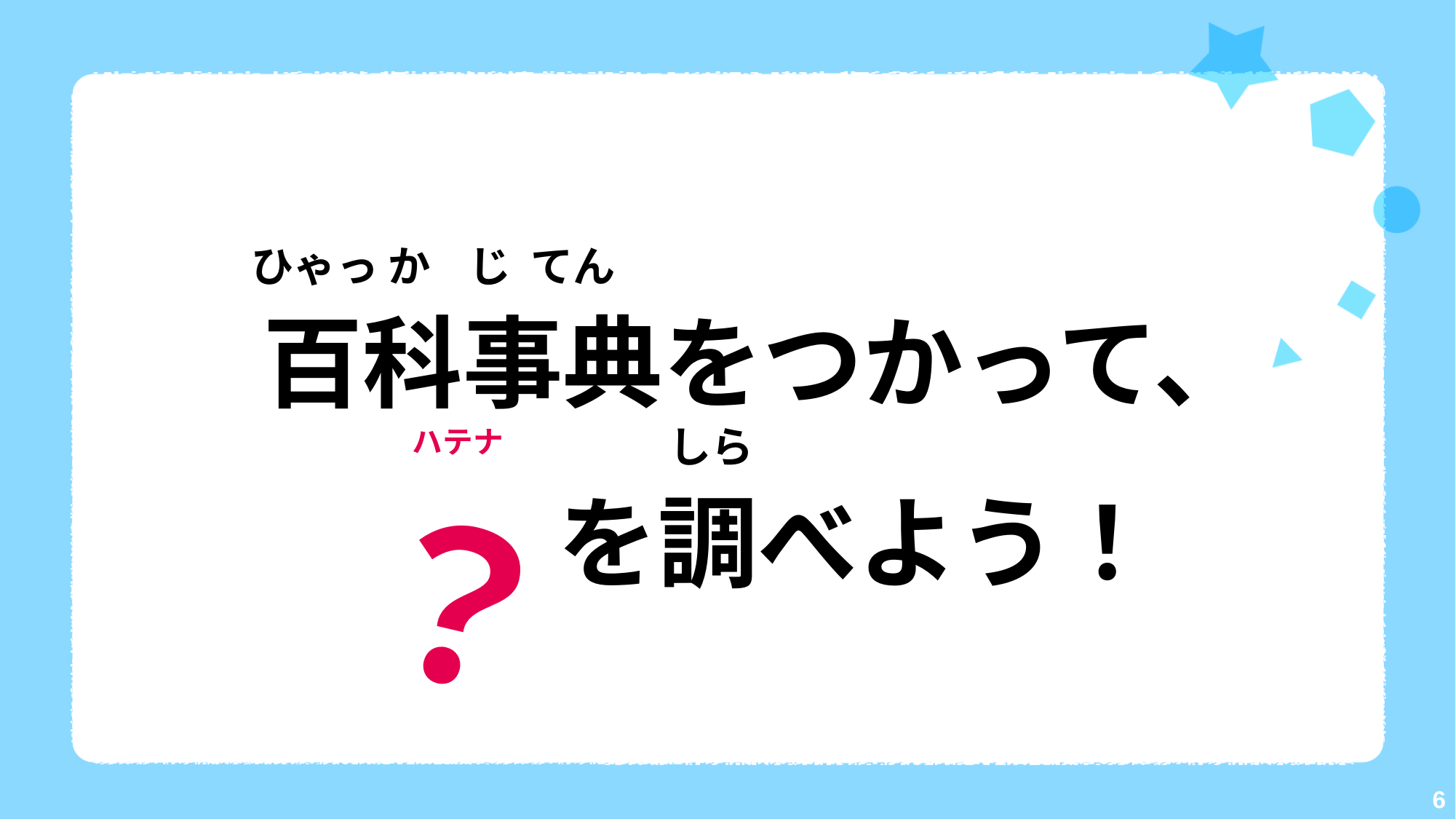

百科事典をつかって、
　　を調べよう！
ひゃっ か    じ  てん
？
ハテナ
しら